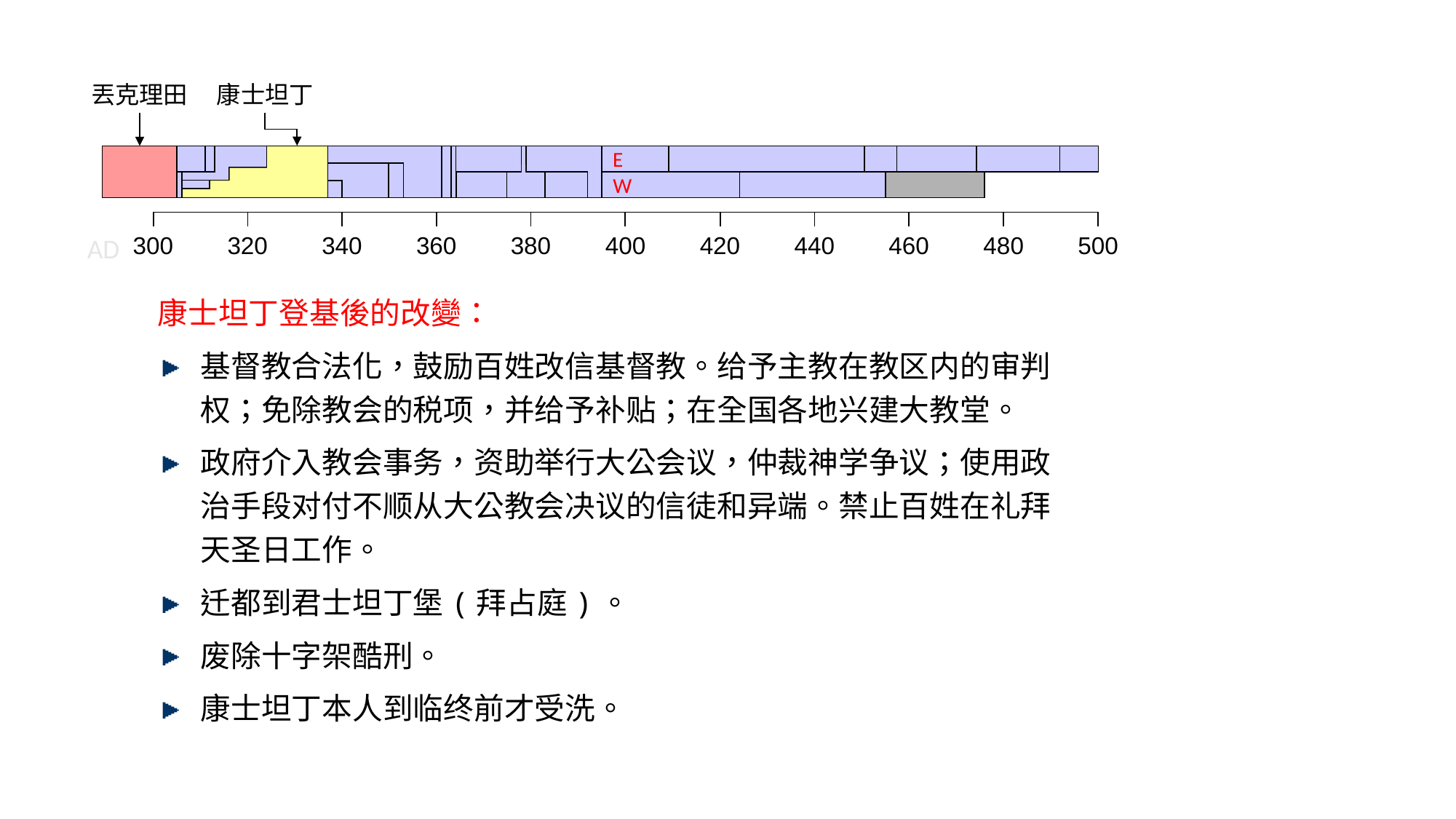

丟克理田
康士坦丁

E

W

|  |  |  |  |  |  |  |  |  |  |
| --- | --- | --- | --- | --- | --- | --- | --- | --- | --- |
AD
| 300 | 320 | 340 | 360 | 380 | 400 | 420 | 440 | 460 | 480 | 500 |
| --- | --- | --- | --- | --- | --- | --- | --- | --- | --- | --- |
康士坦丁登基後的改變：
基督教合法化，鼓励百姓改信基督教。给予主教在教区内的审判权；免除教会的税项，并给予补贴；在全国各地兴建大教堂。
政府介入教会事务，资助举行大公会议，仲裁神学争议；使用政治手段对付不顺从大公教会决议的信徒和异端。禁止百姓在礼拜天圣日工作。
迁都到君士坦丁堡(拜占庭)。
废除十字架酷刑。
康士坦丁本人到临终前才受洗。